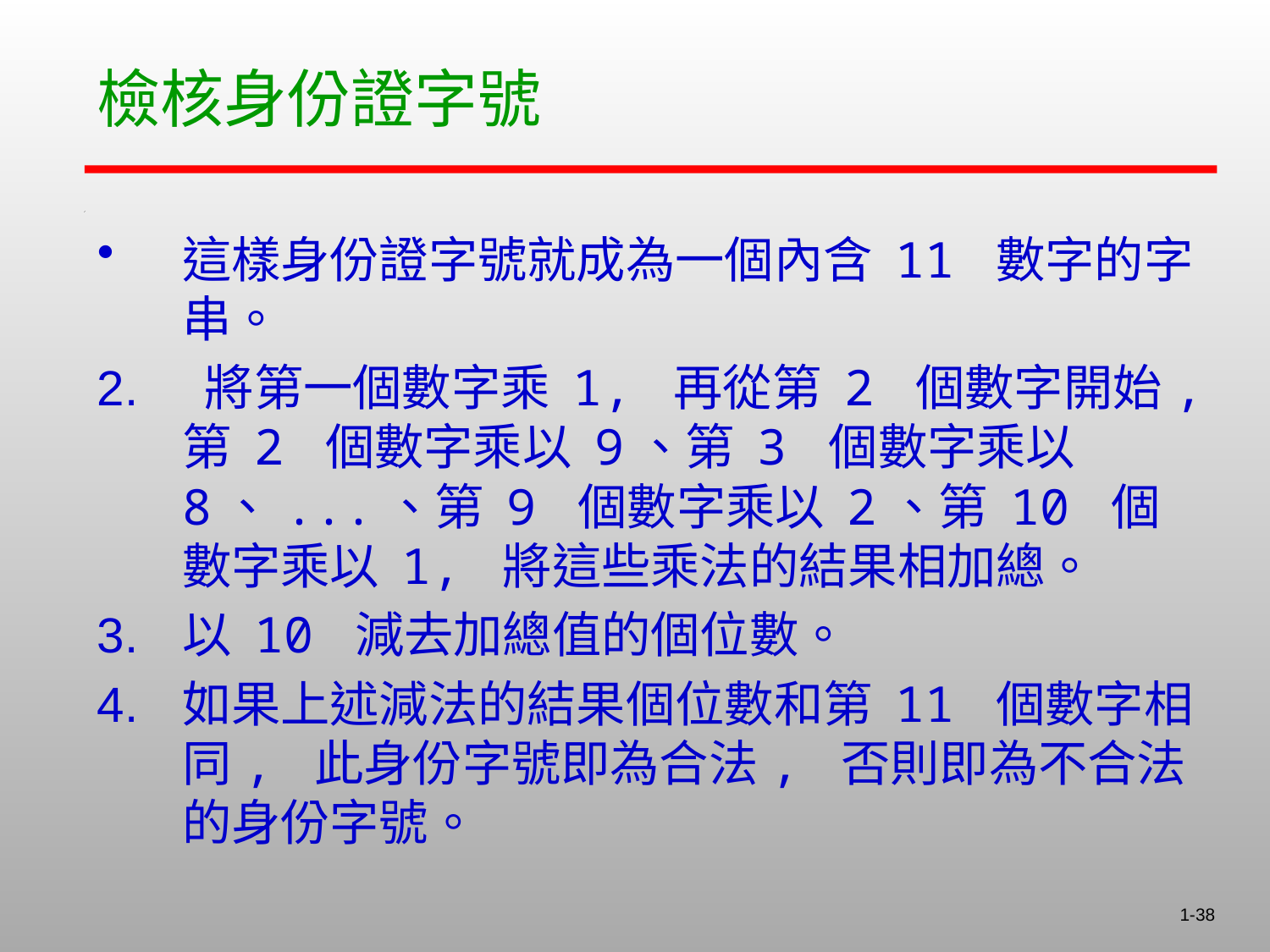

# 檢核身份證字號
這樣身份證字號就成為一個內含 11 數字的字串。
 將第一個數字乘 1, 再從第 2 個數字開始, 第 2 個數字乘以 9、第 3 個數字乘以 8、...、第 9 個數字乘以 2、第 10 個數字乘以 1, 將這些乘法的結果相加總。
以 10 減去加總值的個位數。
如果上述減法的結果個位數和第 11 個數字相同, 此身份字號即為合法, 否則即為不合法的身份字號。
1-38